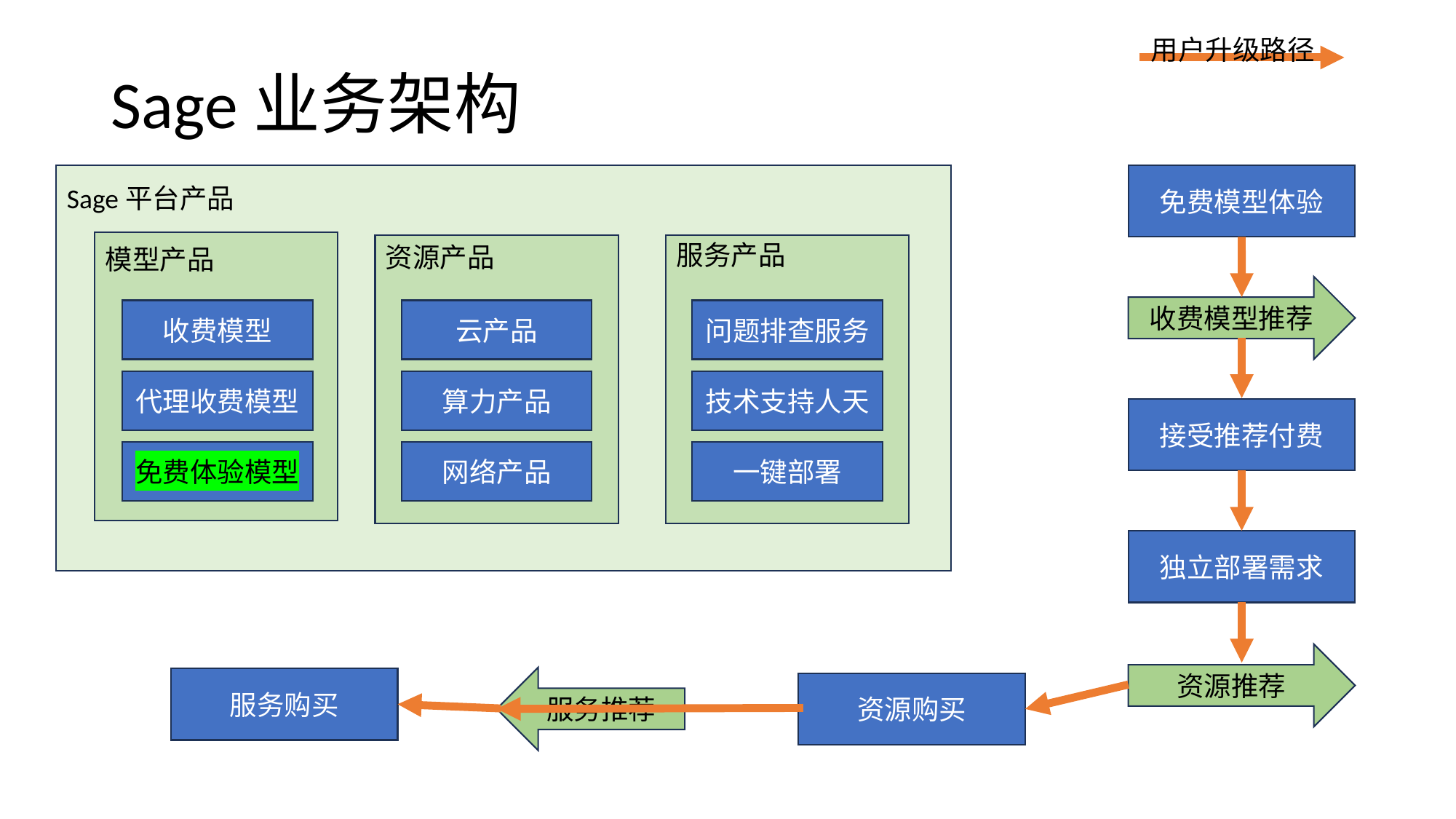

# Sage业务架构
用户升级路径

免费模型体验
Sage平台产品

服务产品
资源产品

模型产品
收费模型推荐
收费模型
云产品
问题排查服务
代理收费模型
算力产品
技术支持人天
接受推荐付费
免费体验模型
网络产品
一键部署
独立部署需求
资源推荐
服务推荐
服务购买
资源购买